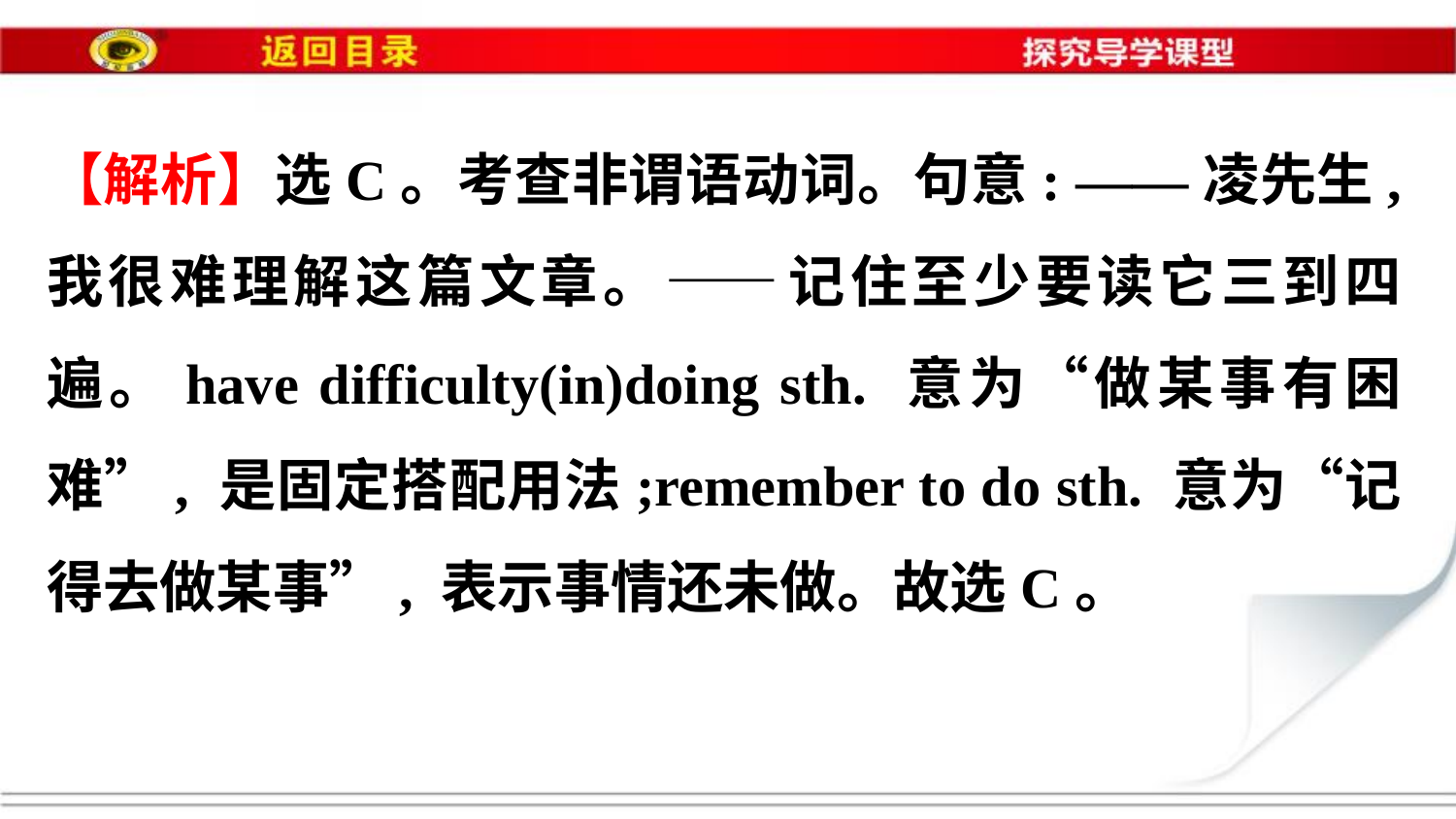

【解析】选C。考查非谓语动词。句意: ——凌先生, 我很难理解这篇文章。——记住至少要读它三到四遍。have difficulty(in)doing sth. 意为“做某事有困难”, 是固定搭配用法;remember to do sth. 意为“记得去做某事”, 表示事情还未做。故选C。